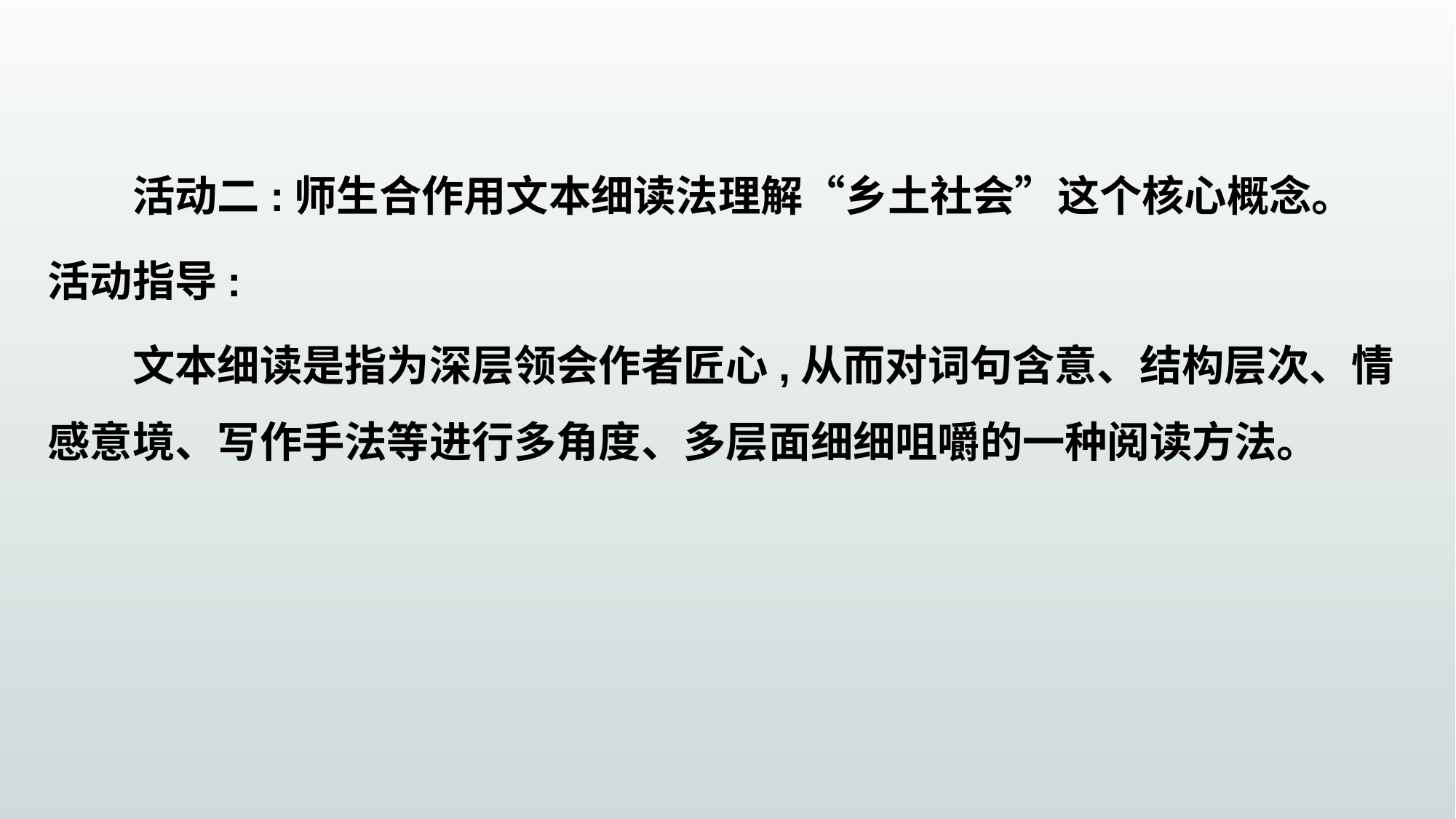

活动二:师生合作用文本细读法理解“乡土社会”这个核心概念。
活动指导:
　　文本细读是指为深层领会作者匠心,从而对词句含意、结构层次、情感意境、写作手法等进行多角度、多层面细细咀嚼的一种阅读方法。